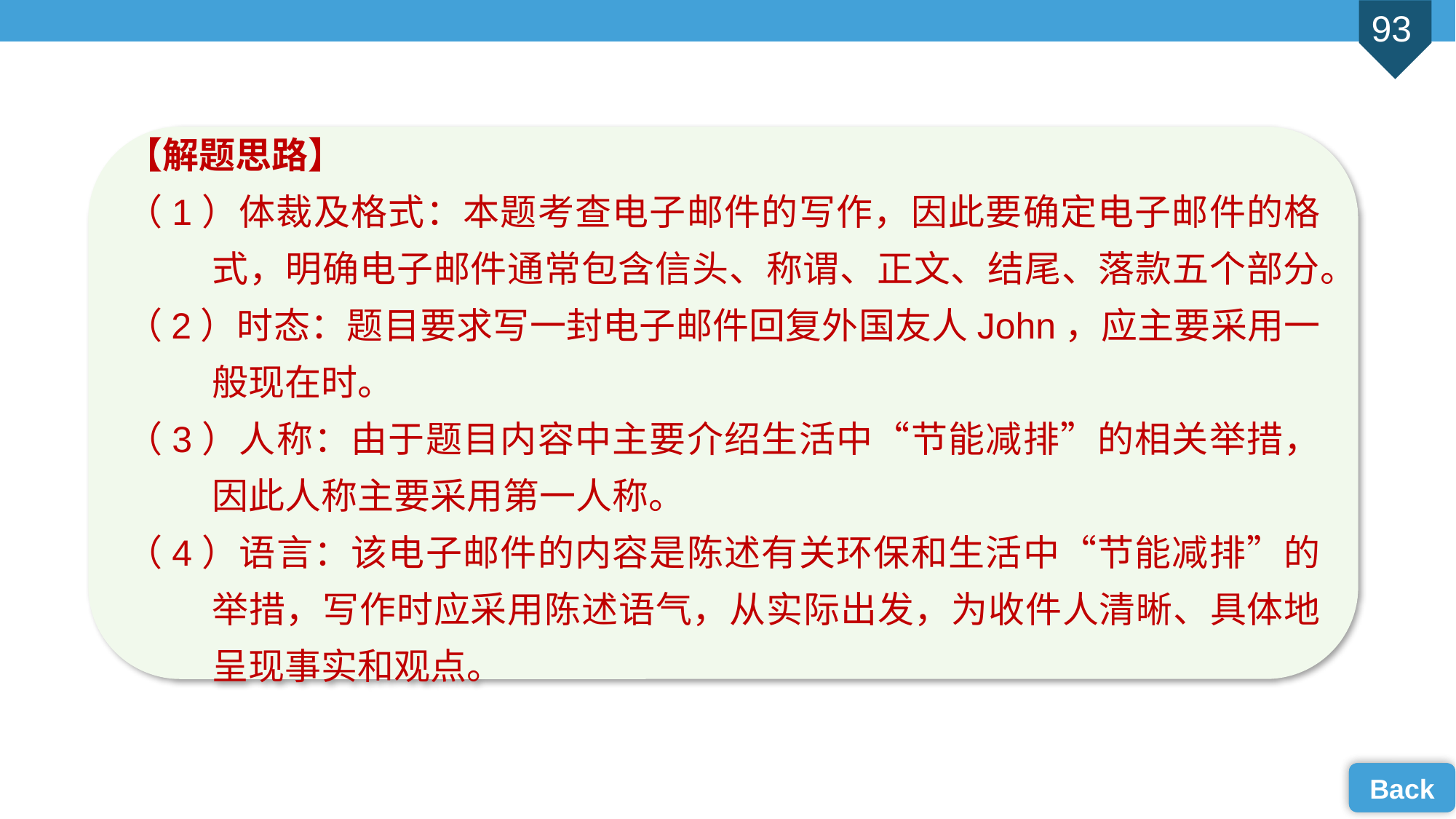

【解题思路】
（1）体裁及格式：本题考查电子邮件的写作，因此要确定电子邮件的格式，明确电子邮件通常包含信头、称谓、正文、结尾、落款五个部分。
（2）时态：题目要求写一封电子邮件回复外国友人John，应主要采用一般现在时。
（3）人称：由于题目内容中主要介绍生活中“节能减排”的相关举措，因此人称主要采用第一人称。
（4）语言：该电子邮件的内容是陈述有关环保和生活中“节能减排”的举措，写作时应采用陈述语气，从实际出发，为收件人清晰、具体地呈现事实和观点。
Back